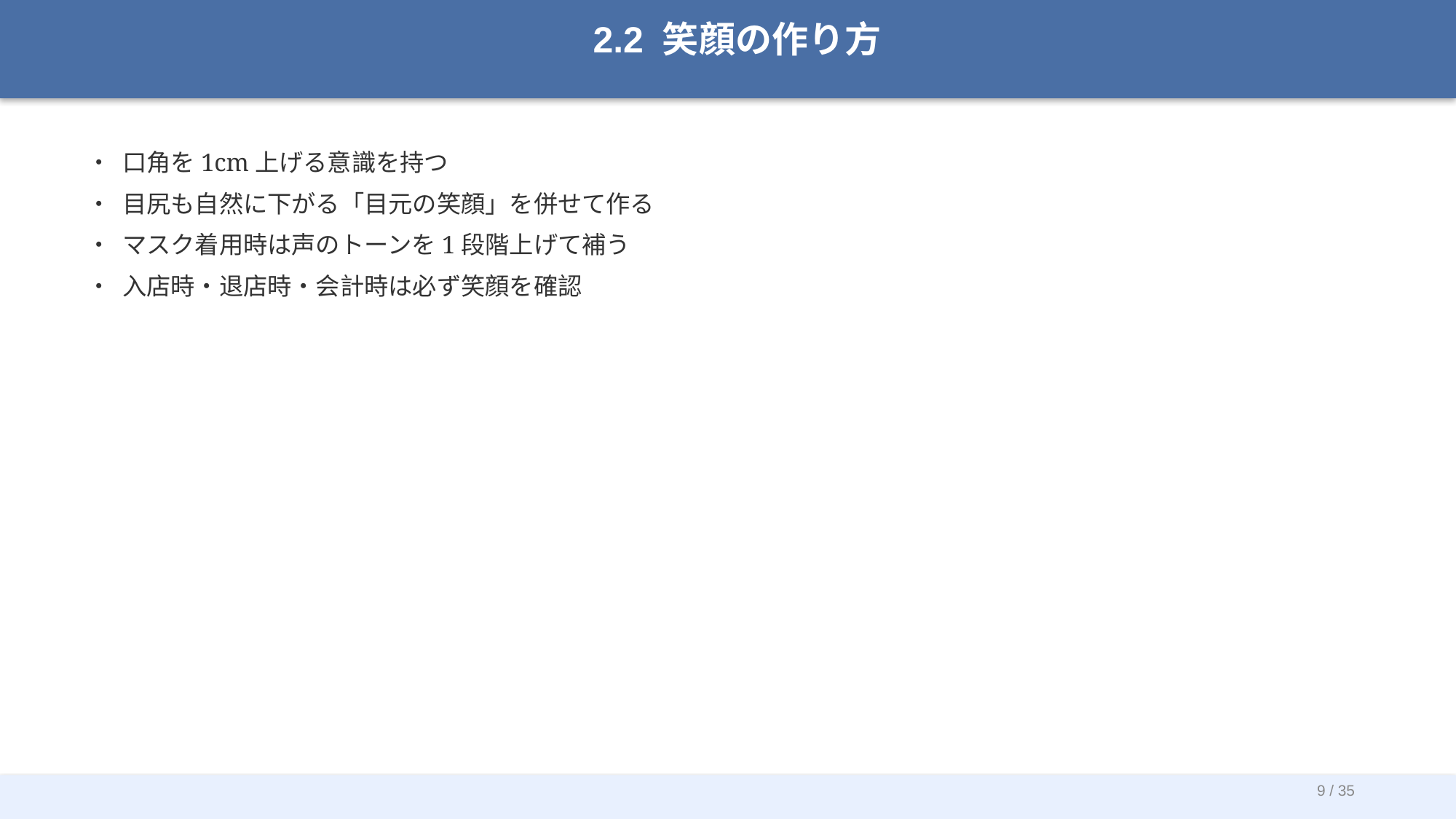

2.2 笑顔の作り方
• 口角を1cm上げる意識を持つ
• 目尻も自然に下がる「目元の笑顔」を併せて作る
• マスク着用時は声のトーンを1段階上げて補う
• 入店時・退店時・会計時は必ず笑顔を確認

9 / 35